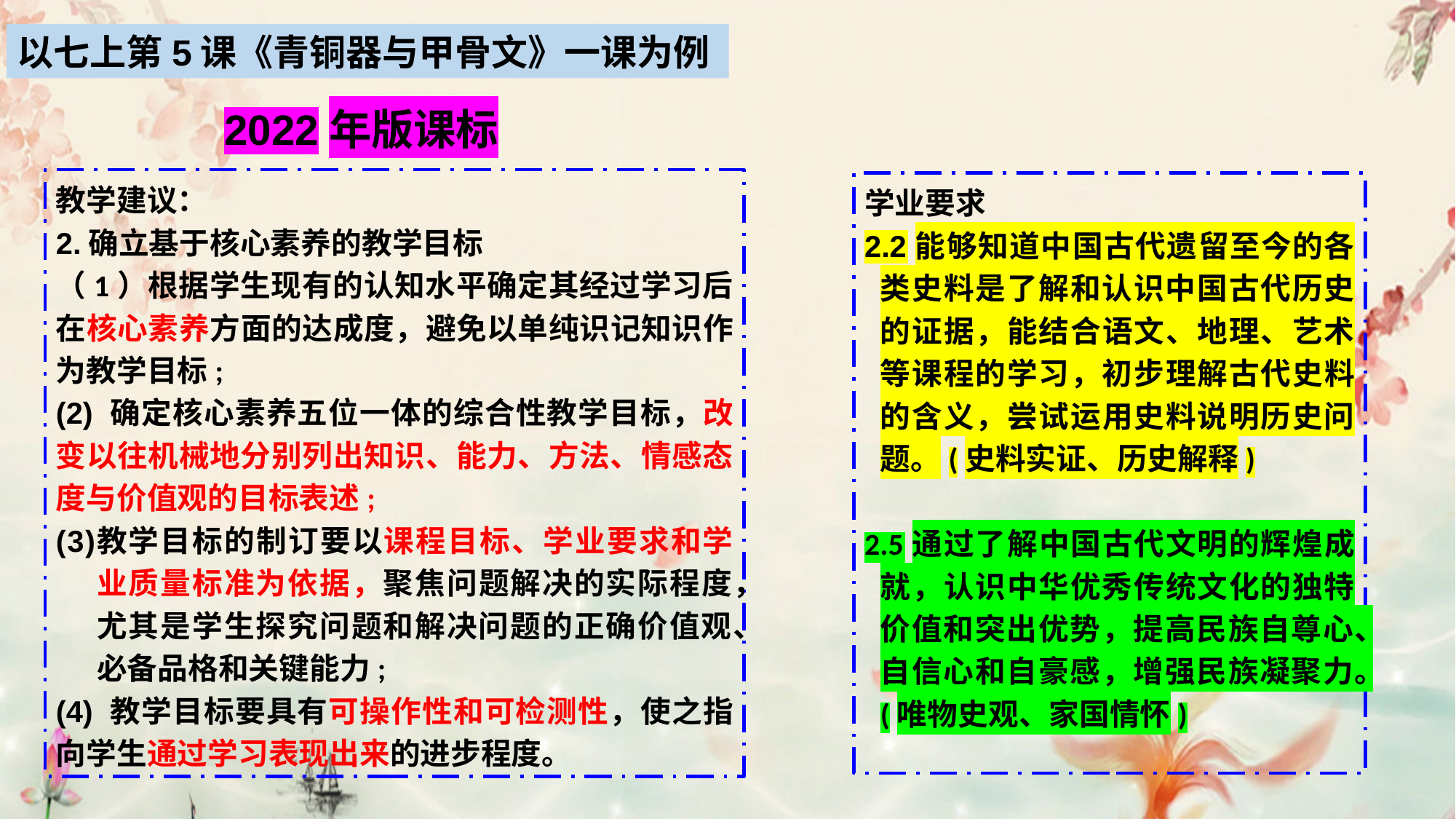

以七上第5课《青铜器与甲骨文》一课为例
2022年版课标
教学建议：
2.确立基于核心素养的教学目标
（1）根据学生现有的认知水平确定其经过学习后在核心素养方面的达成度，避免以单纯识记知识作为教学目标;
(2) 确定核心素养五位一体的综合性教学目标，改变以往机械地分别列出知识、能力、方法、情感态度与价值观的目标表述;
教学目标的制订要以课程目标、学业要求和学业质量标准为依据，聚焦问题解决的实际程度，尤其是学生探究问题和解决问题的正确价值观、必备品格和关键能力;
(4) 教学目标要具有可操作性和可检测性，使之指向学生通过学习表现出来的进步程度。
学业要求
2.2能够知道中国古代遗留至今的各类史料是了解和认识中国古代历史的证据，能结合语文、地理、艺术等课程的学习，初步理解古代史料的含义，尝试运用史料说明历史问题。(史料实证、历史解释)

2.5通过了解中国古代文明的辉煌成就，认识中华优秀传统文化的独特价值和突出优势，提高民族自尊心、自信心和自豪感，增强民族凝聚力。(唯物史观、家国情怀)